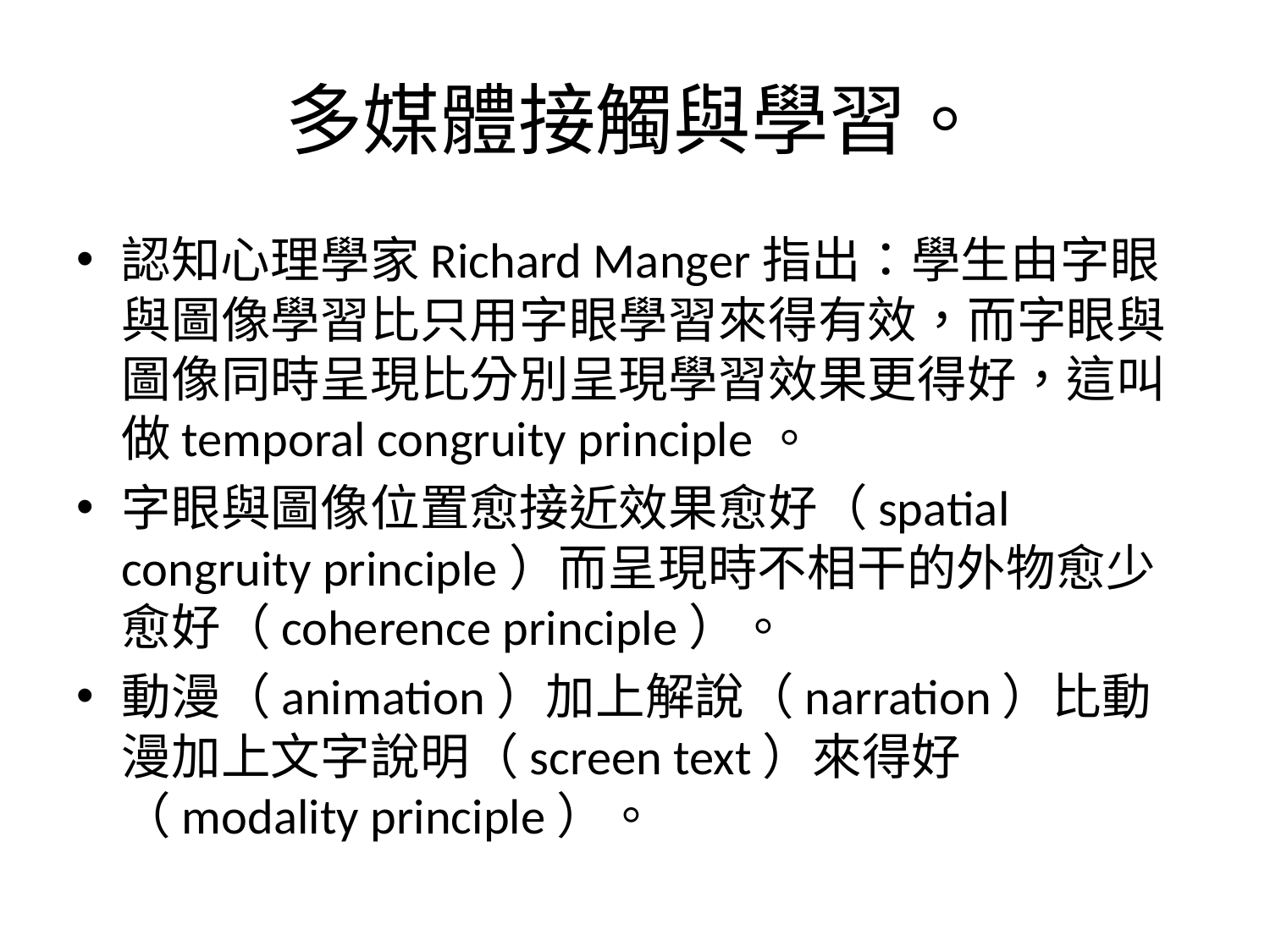

# 多媒體接觸與學習。
認知心理學家Richard Manger指出：學生由字眼與圖像學習比只用字眼學習來得有效，而字眼與圖像同時呈現比分別呈現學習效果更得好，這叫做temporal congruity principle。
字眼與圖像位置愈接近效果愈好（spatial congruity principle）而呈現時不相干的外物愈少愈好（coherence principle）。
動漫（animation）加上解說（narration）比動漫加上文字說明（screen text）來得好（modality principle）。